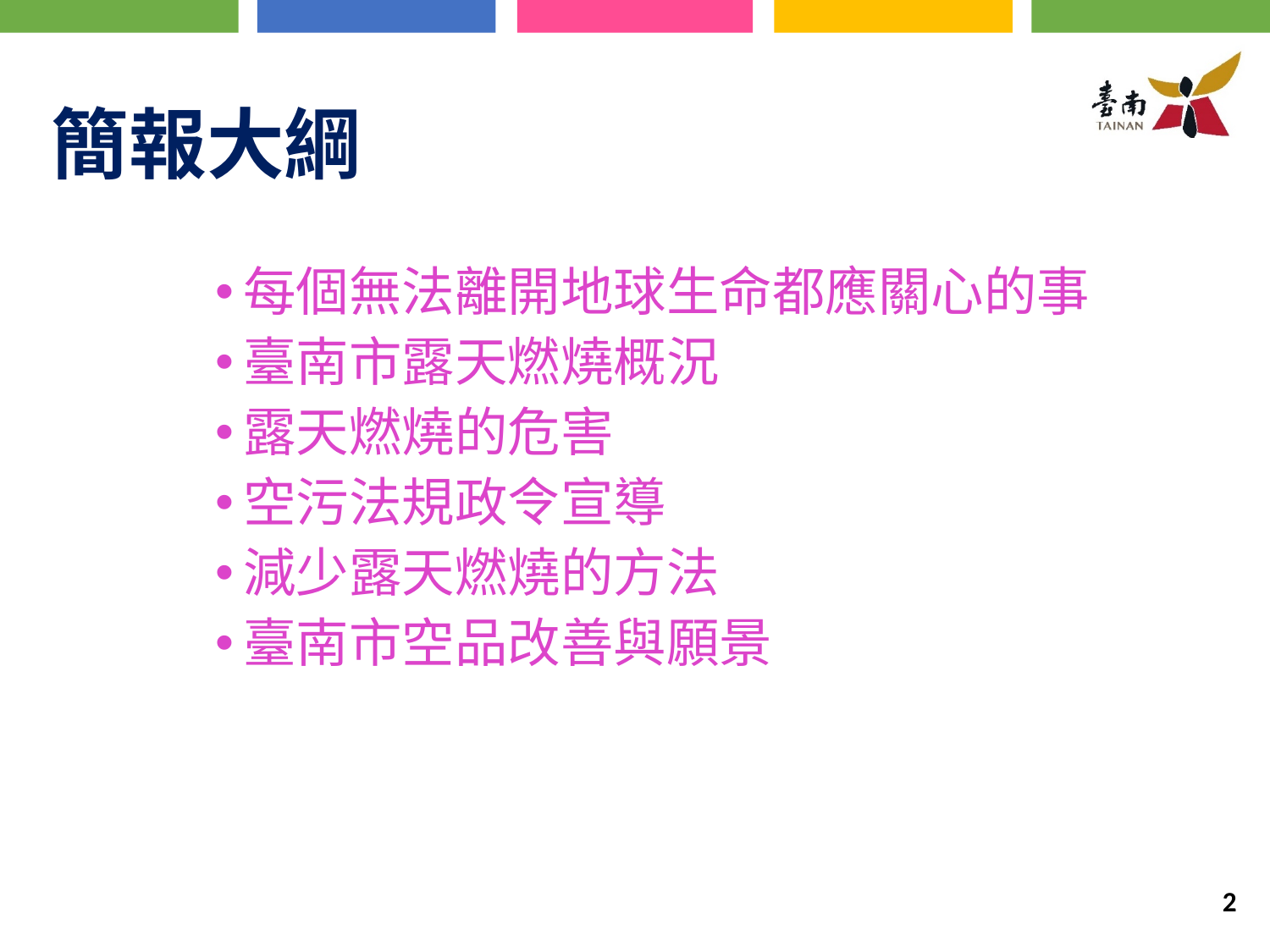

# 簡報大綱
每個無法離開地球生命都應關心的事
臺南市露天燃燒概況
露天燃燒的危害
空污法規政令宣導
減少露天燃燒的方法
臺南市空品改善與願景

2